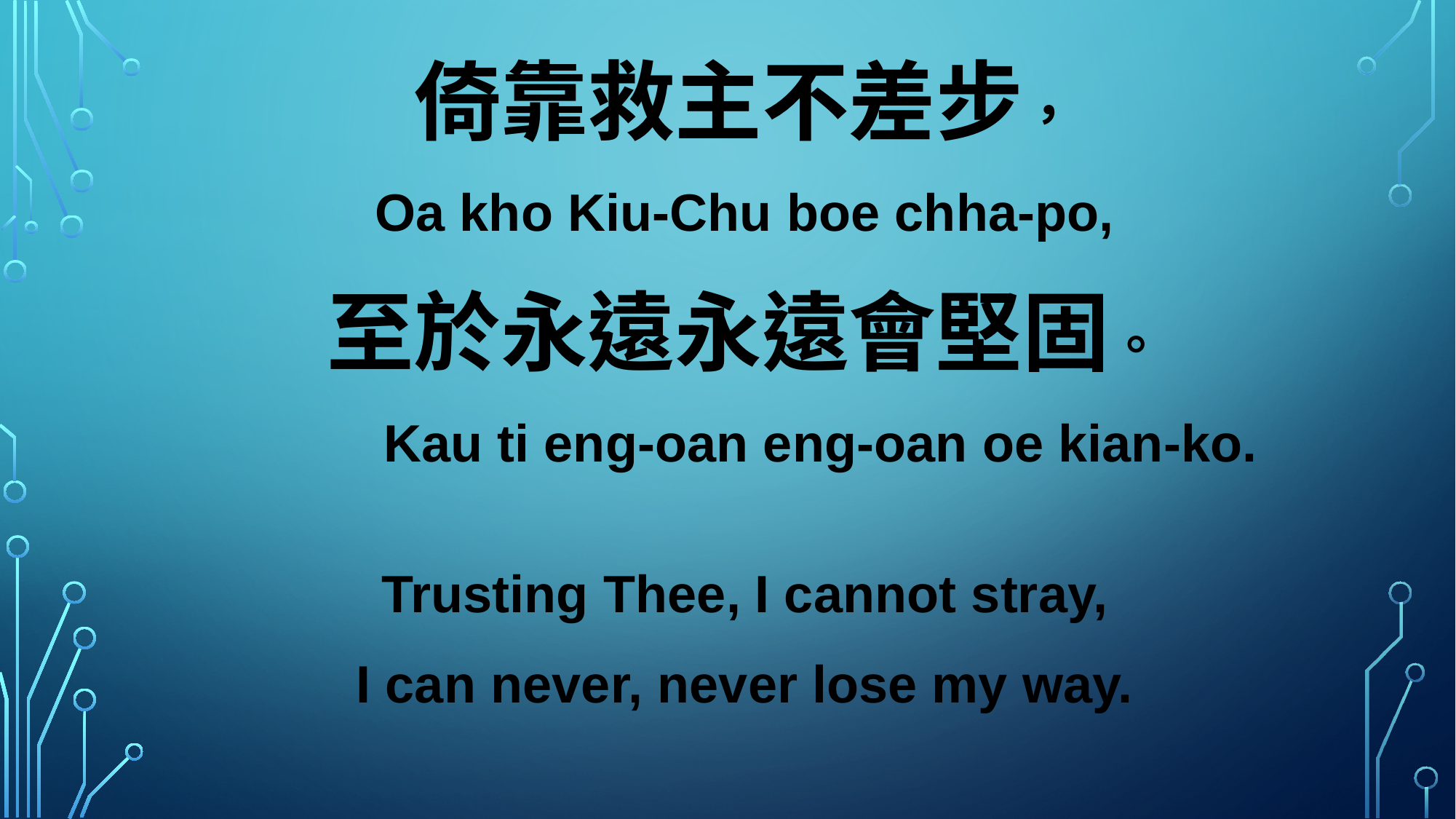

倚靠救主不差步，
Oa kho Kiu-Chu boe chha-po,
至於永遠永遠會堅固。
           Kau ti eng-oan eng-oan oe kian-ko.

Trusting Thee, I cannot stray,
I can never, never lose my way.